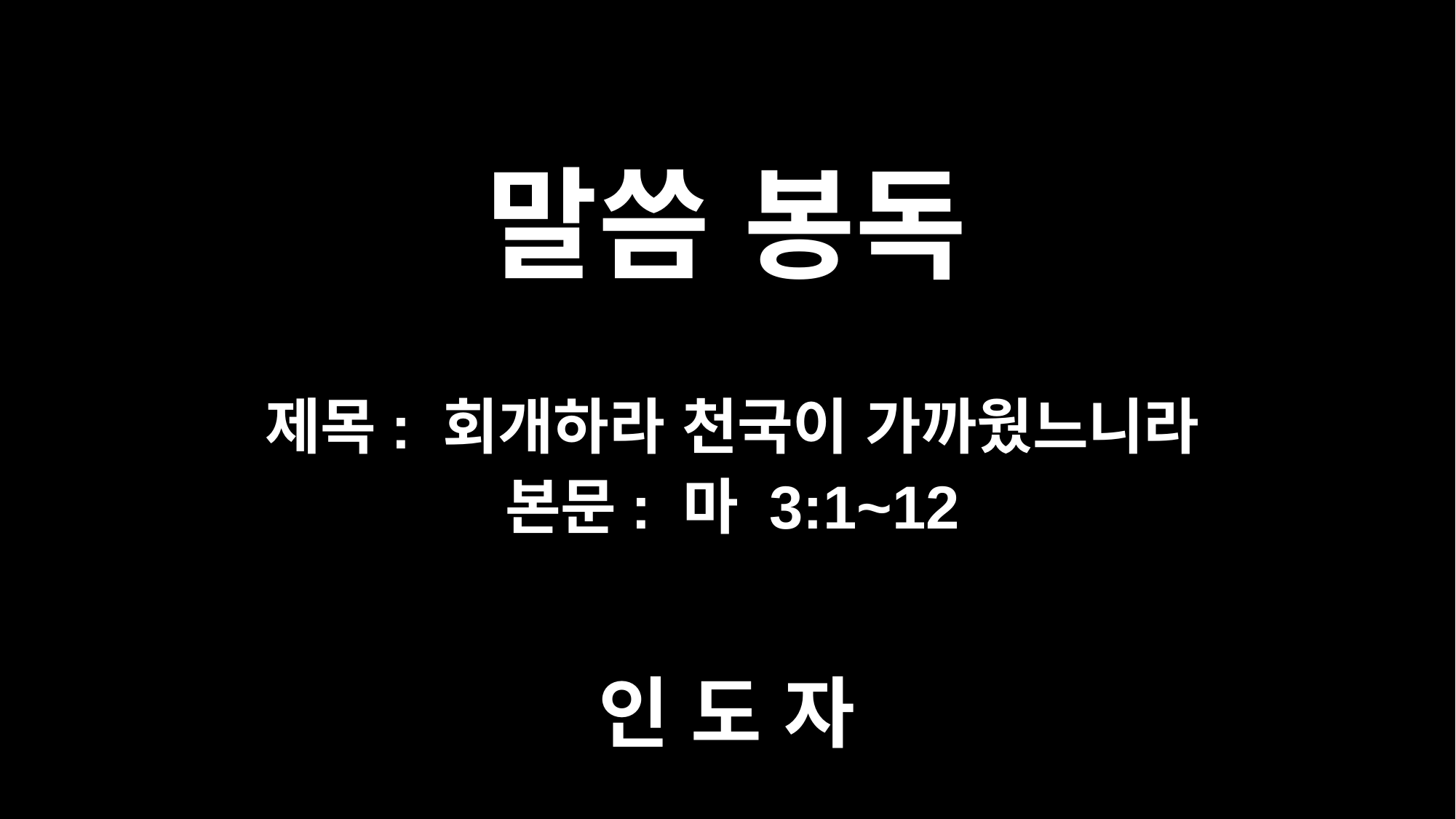

# 말씀 봉독
제목: 회개하라 천국이 가까웠느니라
본문: 마 3:1~12
인 도 자